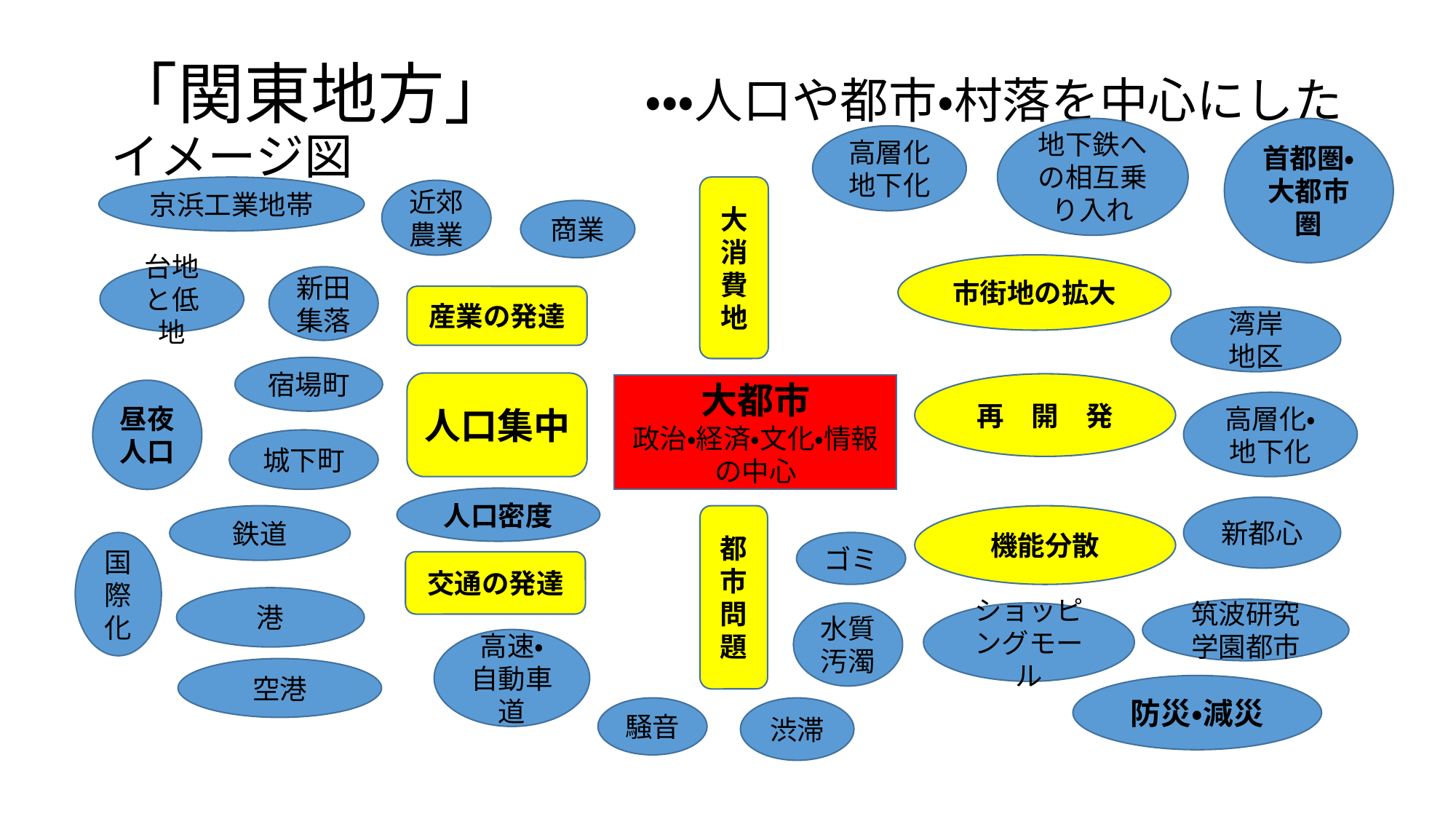

# 「関東地方」　　・・・人口や都市・村落を中心にしたイメージ図
地下鉄への相互乗り入れ
首都圏・大都市圏
高層化
地下化
大消費地
京浜工業地帯
近郊農業
商業

市街地の拡大
台地と低地
新田集落
産業の発達
湾岸
地区
宿場町
人口集中
再　開　発
大都市
政治・経済・文化・情報
の中心
昼夜人口
高層化・地下化
城下町
人口密度
新都心
鉄道
都市問題
機能分散
国際化
ゴミ
交通の発達
港
筑波研究学園都市
水質汚濁
ショッピングモール
高速・自動車道
空港
防災・減災
騒音
渋滞